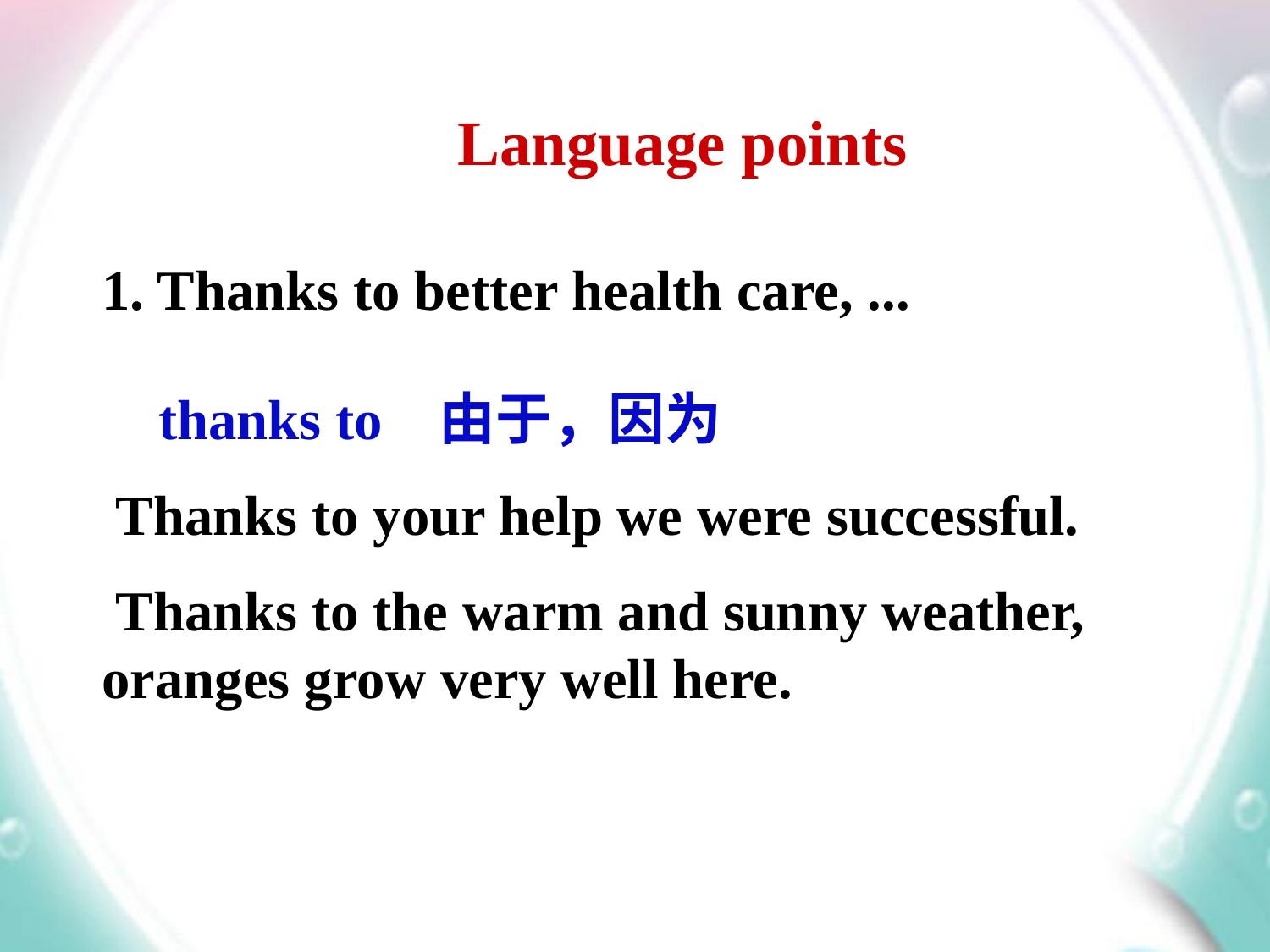

Language points
1. Thanks to better health care, ...
    thanks to   由于，因为
 Thanks to your help we were successful.
 Thanks to the warm and sunny weather, oranges grow very well here.